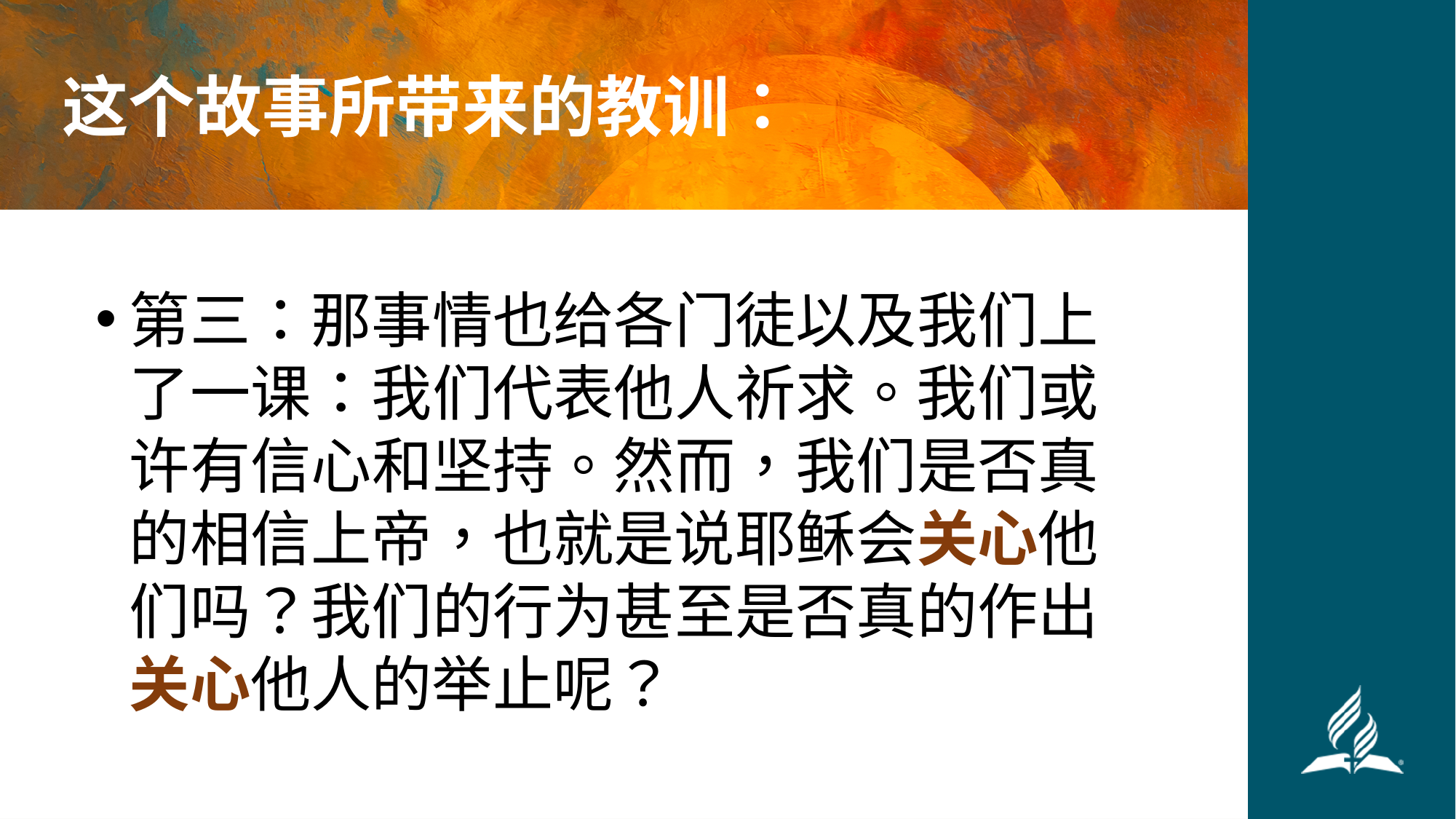

#
这个故事所带来的教训：

第三：那事情也给各门徒以及我们上了一课：我们代表他人祈求。我们或许有信心和坚持。然而，我们是否真的相信上帝，也就是说耶稣会关心他们吗？我们的行为甚至是否真的作出关心他人的举止呢？